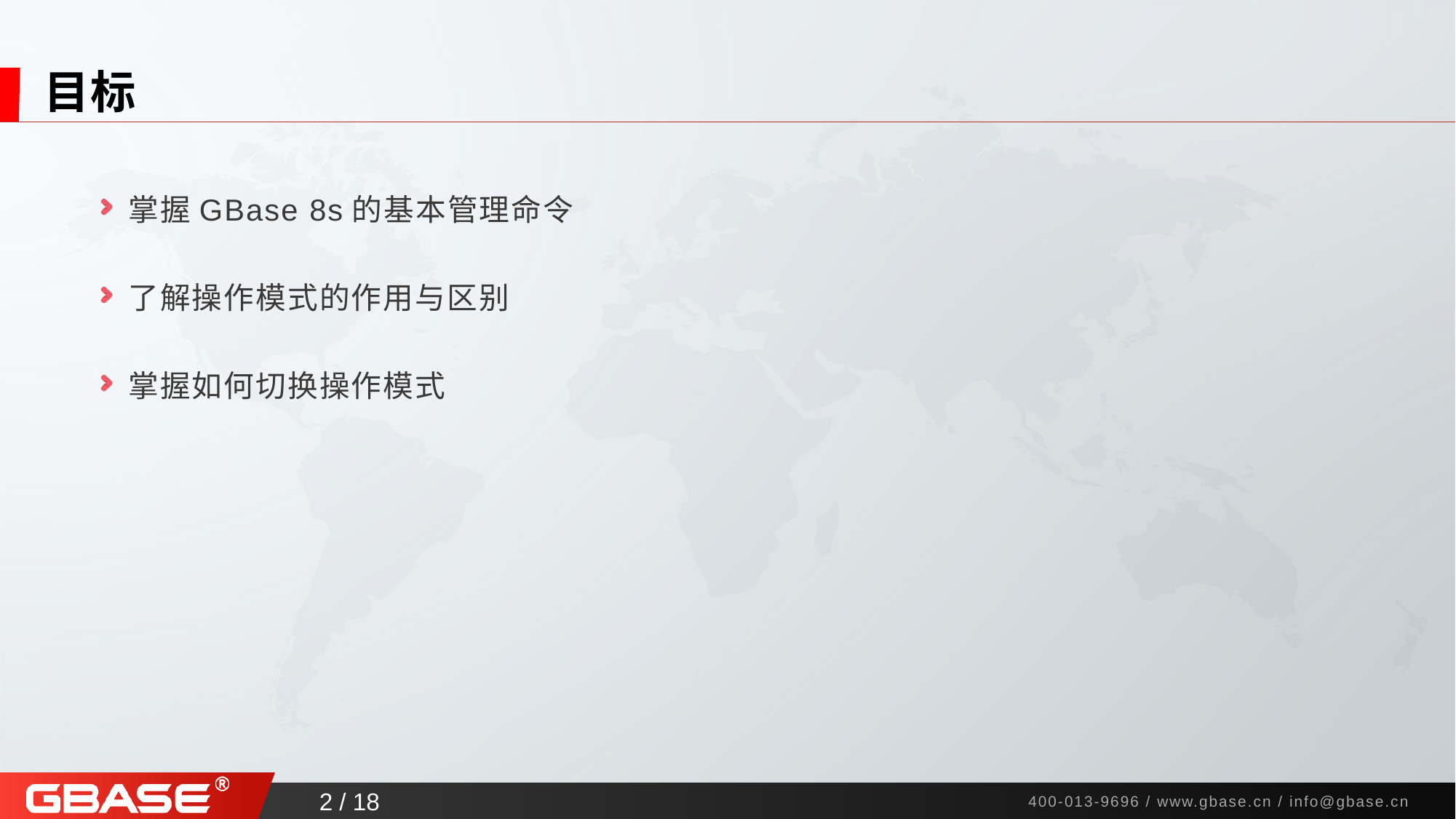

# 目标
掌握GBase 8s的基本管理命令
了解操作模式的作用与区别
掌握如何切换操作模式